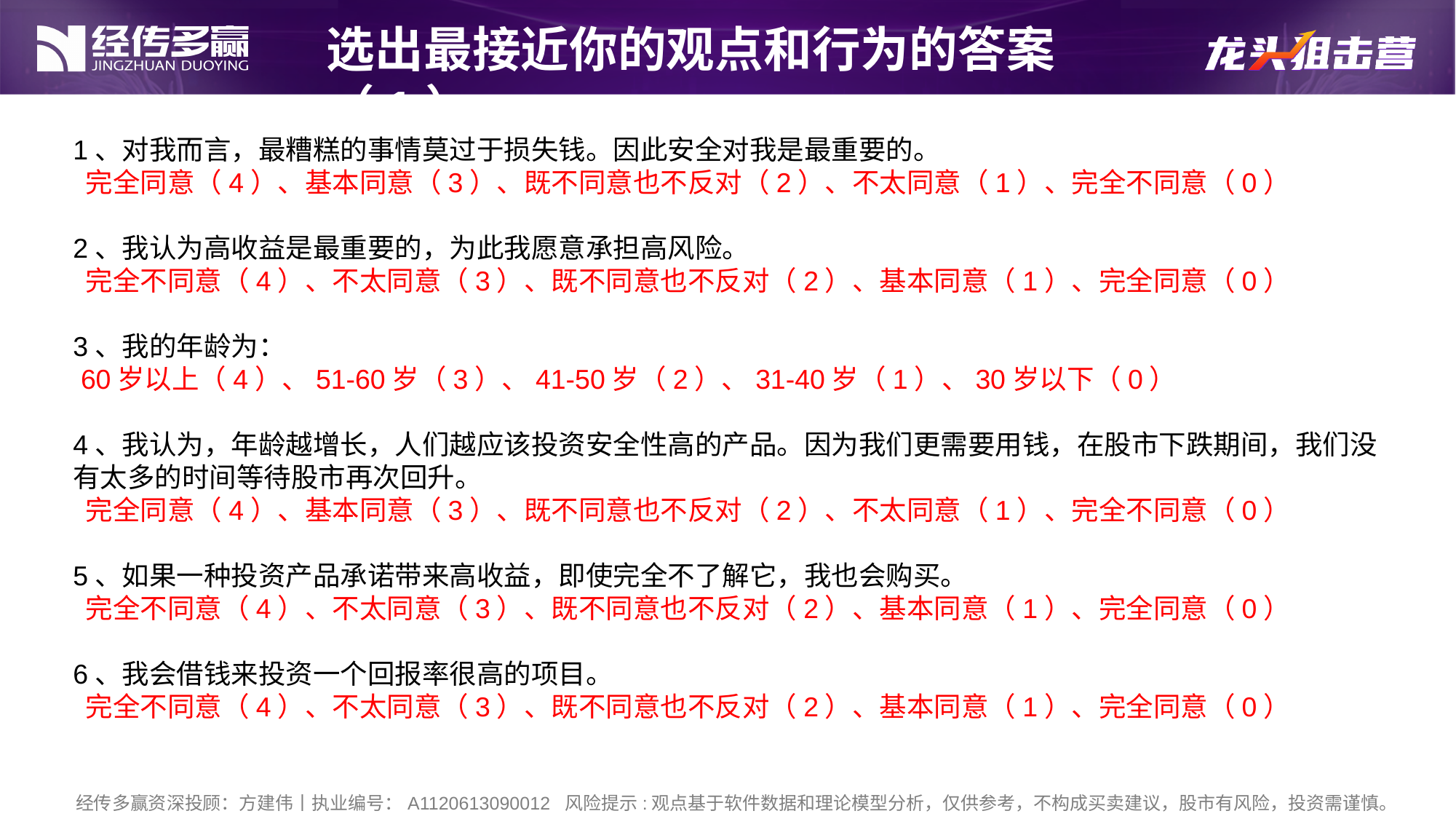

选出最接近你的观点和行为的答案（1）
1、对我而言，最糟糕的事情莫过于损失钱。因此安全对我是最重要的。
 完全同意（4）、基本同意（3）、既不同意也不反对（2）、不太同意（1）、完全不同意（0）

2、我认为高收益是最重要的，为此我愿意承担高风险。
 完全不同意（4）、不太同意（3）、既不同意也不反对（2）、基本同意（1）、完全同意（0）

3、我的年龄为：
 60岁以上（4）、51-60岁（3）、41-50岁（2）、31-40岁（1）、30岁以下（0）

4、我认为，年龄越增长，人们越应该投资安全性高的产品。因为我们更需要用钱，在股市下跌期间，我们没有太多的时间等待股市再次回升。
 完全同意（4）、基本同意（3）、既不同意也不反对（2）、不太同意（1）、完全不同意（0）

5、如果一种投资产品承诺带来高收益，即使完全不了解它，我也会购买。
 完全不同意（4）、不太同意（3）、既不同意也不反对（2）、基本同意（1）、完全同意（0）

6、我会借钱来投资一个回报率很高的项目。
 完全不同意（4）、不太同意（3）、既不同意也不反对（2）、基本同意（1）、完全同意（0）